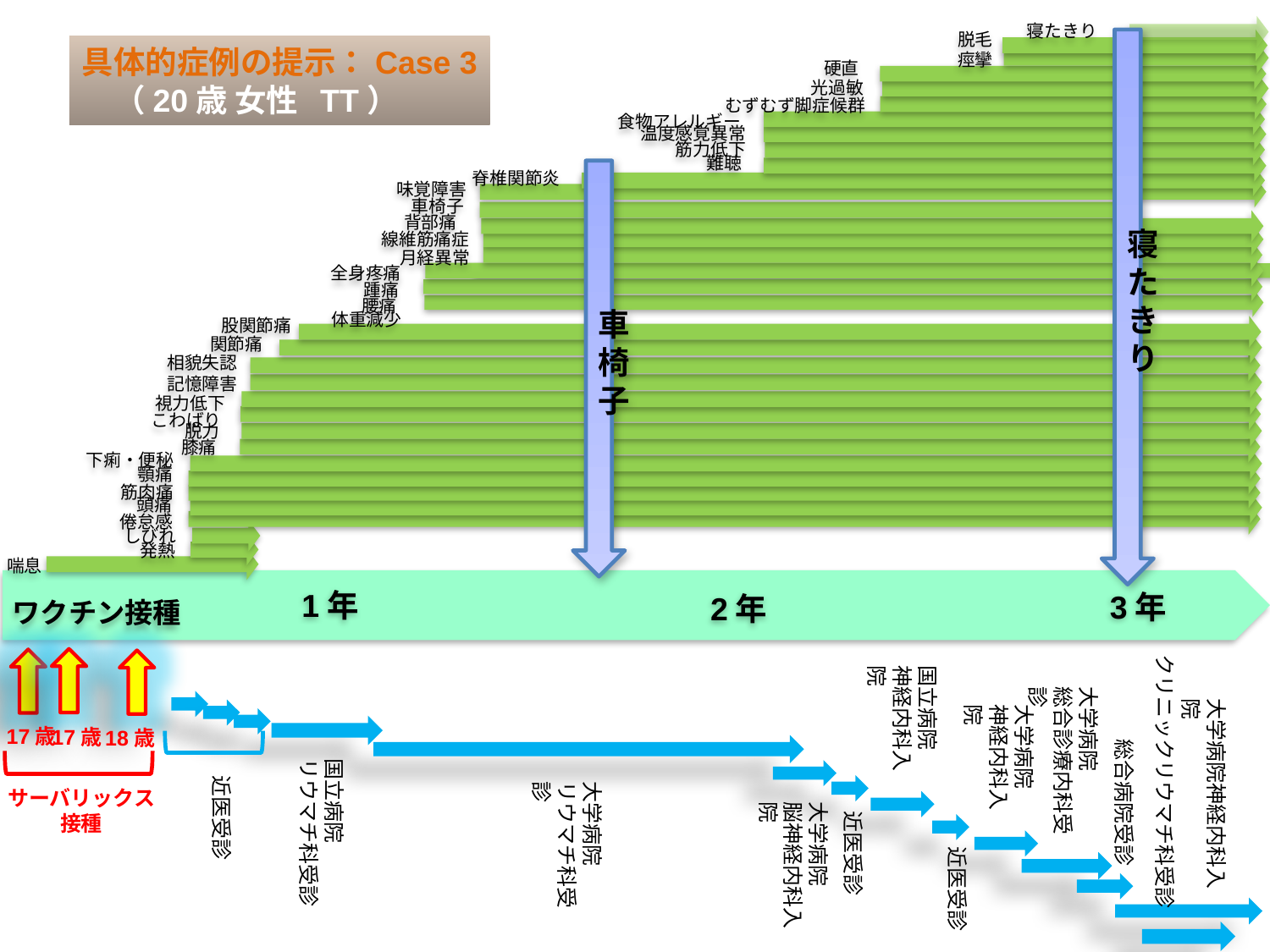

寝たきり

脱毛

痙攣
硬直

光過敏

むずむず脚症候群

食物アレルギー
温度感覚異常

筋力低下

難聴

脊椎関節炎

味覚障害

車椅子

背部痛

線維筋痛症

月経異常

全身疼痛

踵痛

腰痛
体重減少
股関節痛

関節痛

相貌失認

記憶障害

視力低下

こわばり
脱力

膝痛

下痢・便秘

顎痛

筋肉痛

頭痛

倦怠感
しびれ

発熱

喘息

1年
3年
2年
ワクチン接種
クリニックリウマチ科受診

国立病院
神経内科入院
大学病院
総合診療内科受診
大学病院神経内科入院

大学病院
神経内科入院

17歳
17歳
18歳
総合病院受診

国立病院
リウマチ科受診

近医受診
大学病院
リウマチ科受診

サーバリックス
接種
大学病院
脳神経内科入院

近医受診

近医受診

寝たきり
車椅子
具体的症例の提示：Case 3
　（20歳 女性  TT）